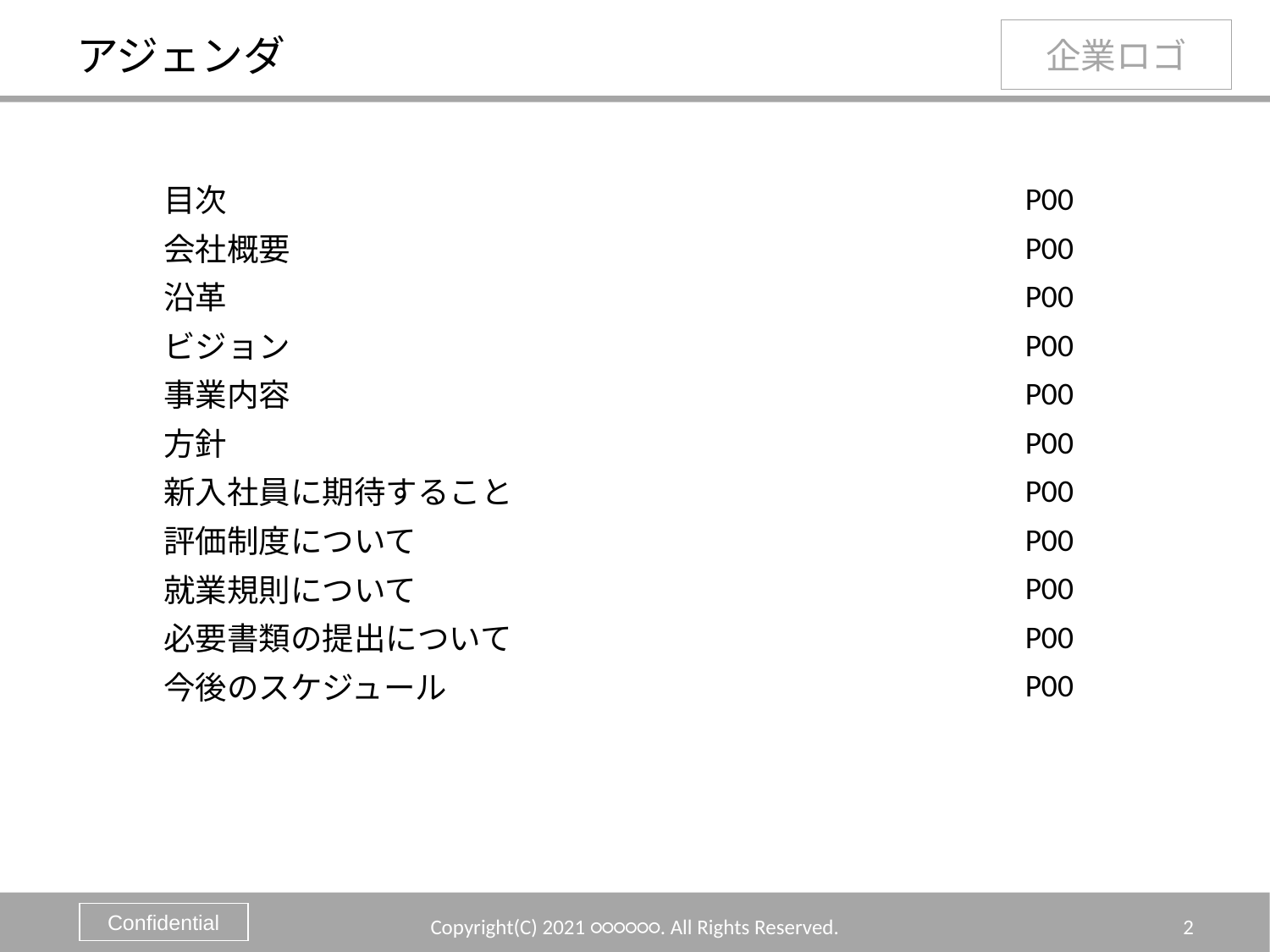

# アジェンダ
P00
P00
P00
P00
P00
P00
P00
P00
P00
P00
P00
目次
会社概要
沿革
ビジョン
事業内容
方針
新入社員に期待すること
評価制度について
就業規則について
必要書類の提出について
今後のスケジュール

Copyright(C) 2021 ○○○○○○. All Rights Reserved.
2